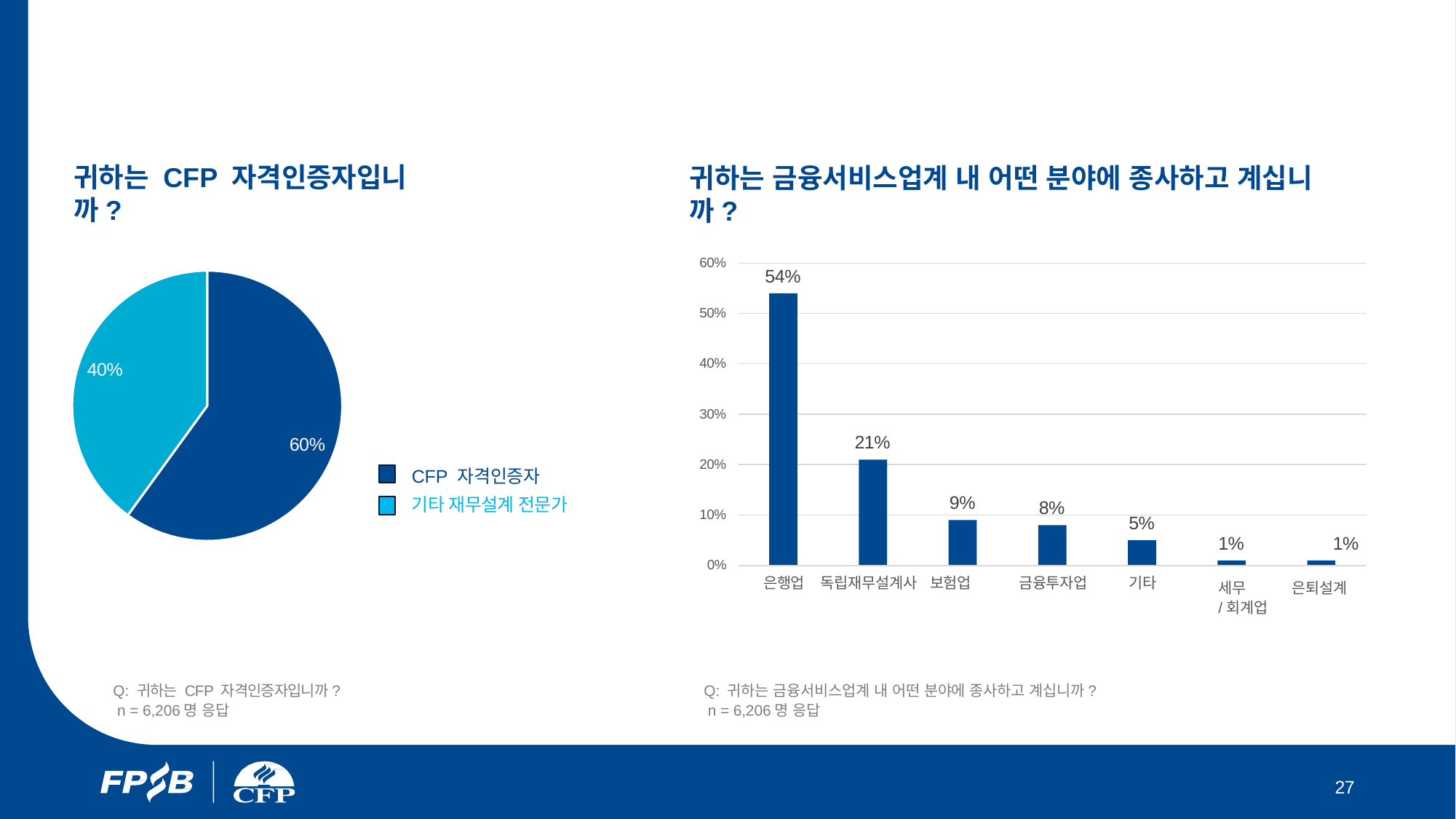

# 귀하는 CFP 자격인증자입니까?
귀하는 금융서비스업계 내 어떤 분야에 종사하고 계십니까?
60%
54%
50%

40%
40%
30%
21%
60%
20%
CFP 자격인증자
기타 재무설계 전문가

9%
8%

10%
5%
1%	1%

세무           은퇴설계
/회계업
0%
은행업
독립재무설계사   보험업
금융투자업
기타
Q: 귀하는 CFP 자격인증자입니까?
 n = 6,206명 응답
Q: 귀하는 금융서비스업계 내 어떤 분야에 종사하고 계십니까?
 n = 6,206명 응답
27